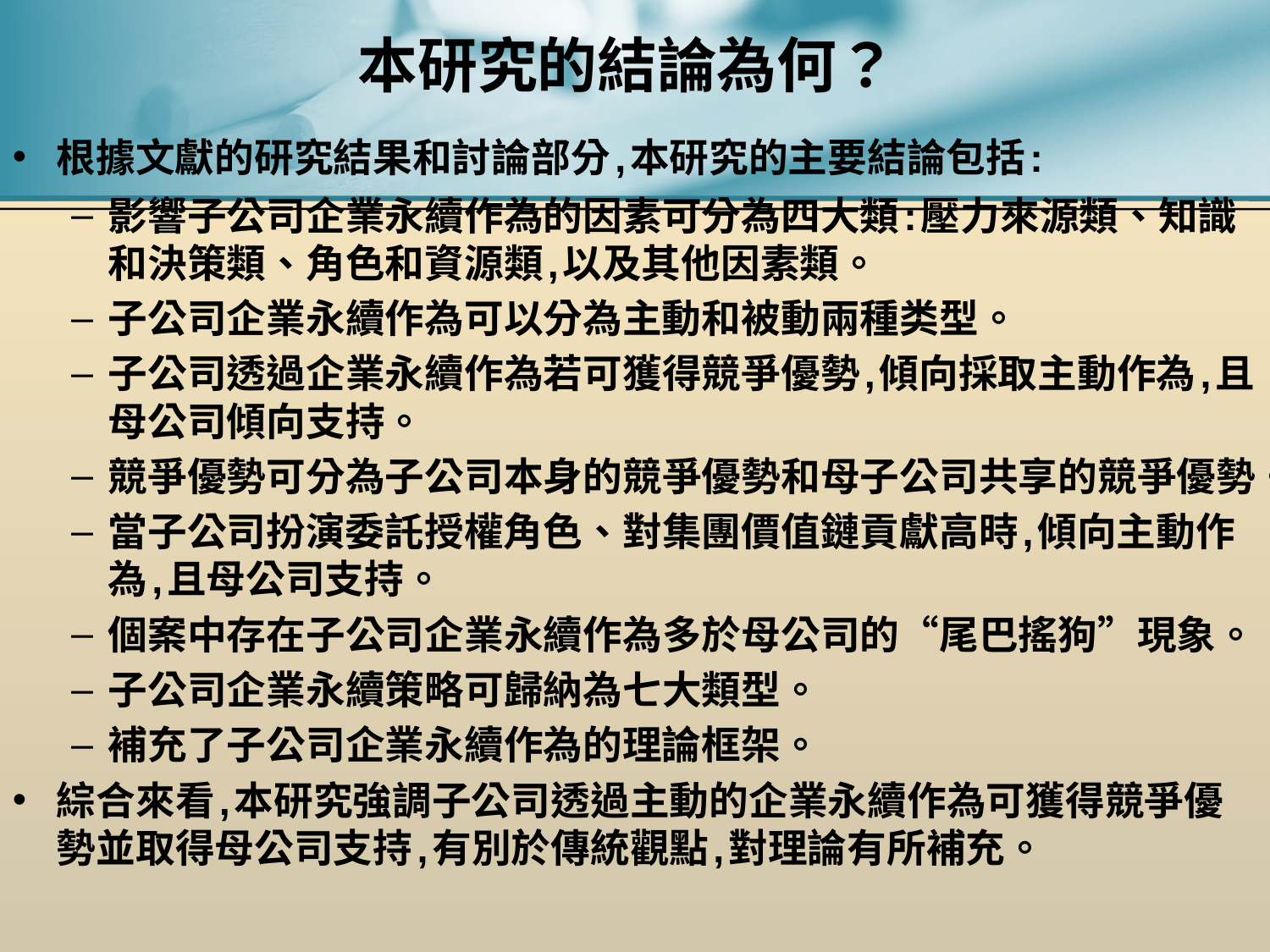

# 本研究的結論為何？
根據文獻的研究結果和討論部分,本研究的主要結論包括:
影響子公司企業永續作為的因素可分為四大類:壓力來源類、知識和決策類、角色和資源類,以及其他因素類。
子公司企業永續作為可以分為主動和被動兩種类型。
子公司透過企業永續作為若可獲得競爭優勢,傾向採取主動作為,且母公司傾向支持。
競爭優勢可分為子公司本身的競爭優勢和母子公司共享的競爭優勢。
當子公司扮演委託授權角色、對集團價值鏈貢獻高時,傾向主動作為,且母公司支持。
個案中存在子公司企業永續作為多於母公司的“尾巴搖狗”現象。
子公司企業永續策略可歸納為七大類型。
補充了子公司企業永續作為的理論框架。
綜合來看,本研究強調子公司透過主動的企業永續作為可獲得競爭優勢並取得母公司支持,有別於傳統觀點,對理論有所補充。